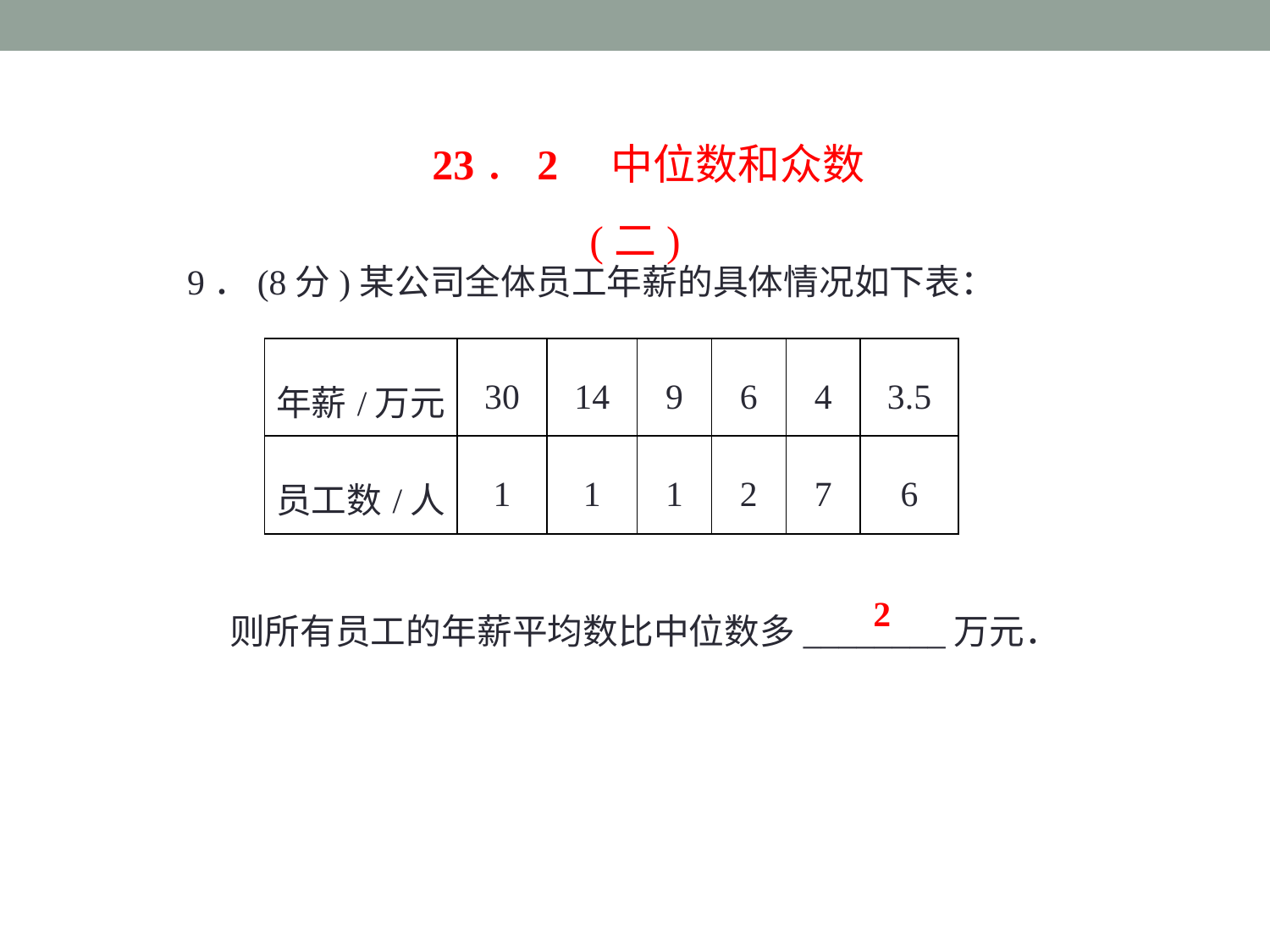

23．2　中位数和众数(二)
9．(8分)某公司全体员工年薪的具体情况如下表：
| 年薪/万元 | 30 | 14 | 9 | 6 | 4 | 3.5 |
| --- | --- | --- | --- | --- | --- | --- |
| 员工数/人 | 1 | 1 | 1 | 2 | 7 | 6 |
则所有员工的年薪平均数比中位数多________万元．
2